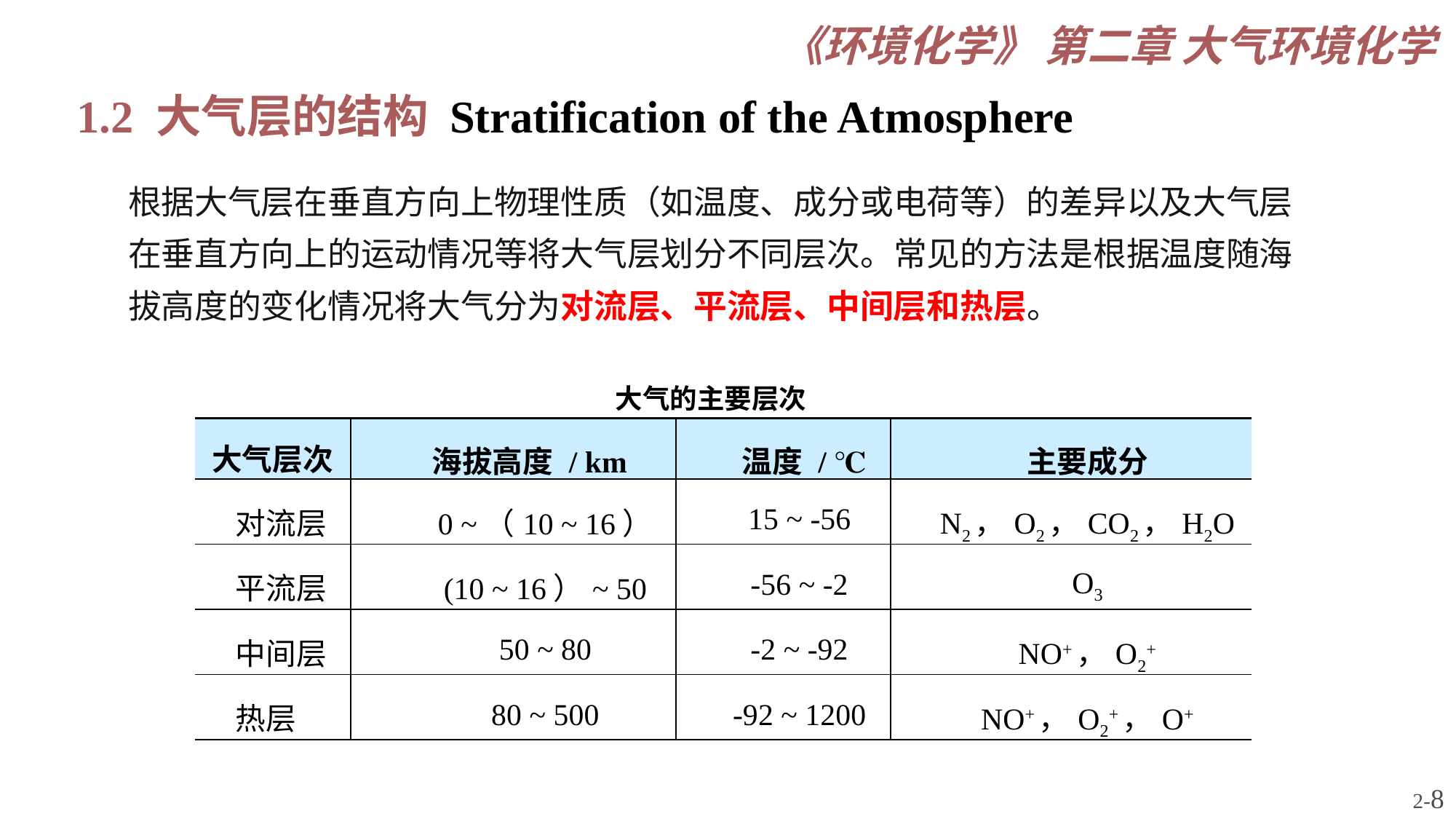

1.2 大气层的结构 Stratification of the Atmosphere
根据大气层在垂直方向上物理性质（如温度、成分或电荷等）的差异以及大气层在垂直方向上的运动情况等将大气层划分不同层次。常见的方法是根据温度随海拔高度的变化情况将大气分为对流层、平流层、中间层和热层。
大气的主要层次
| 大气层次 | 海拔高度 / km | 温度 / ℃ | 主要成分 |
| --- | --- | --- | --- |
| 对流层 | 0 ~（10 ~ 16） | 15 ~ -56 | N2，O2，CO2，H2O |
| 平流层 | (10 ~ 16）~ 50 | -56 ~ -2 | O3 |
| 中间层 | 50 ~ 80 | -2 ~ -92 | NO+，O2+ |
| 热层 | 80 ~ 500 | -92 ~ 1200 | NO+，O2+，O+ |
2-8